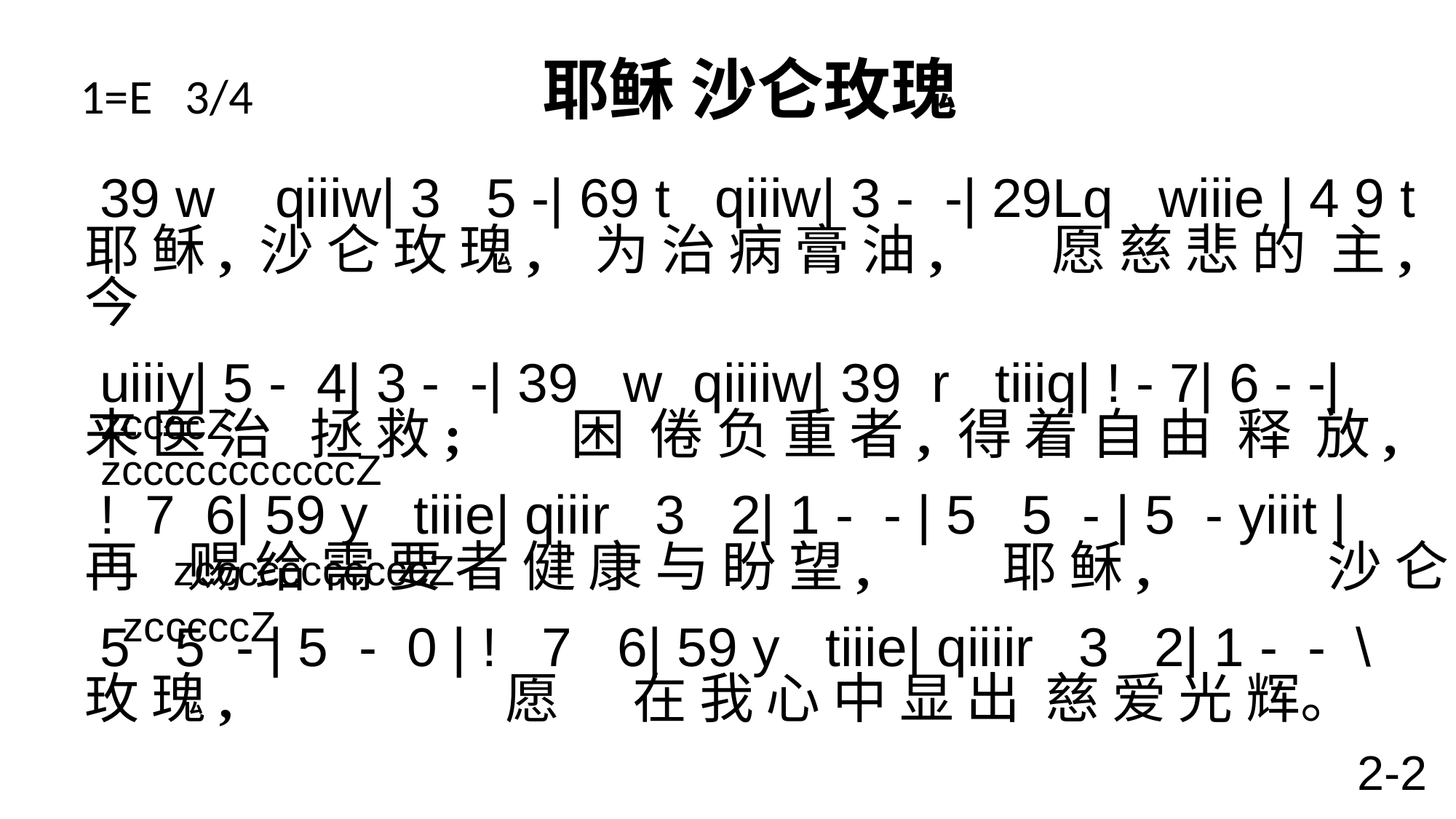

1=E   3/4                            耶稣 沙仑玫瑰
 39 w    qiiiw| 3   5 -| 69 t   qiiiw| 3 -  -| 29Lq   wiiie | 4 9 t
耶 稣, 沙 仑 玫 瑰,   为 治 病 膏 油,       愿 慈 悲 的  主, 今
uiiiy| 5 -  4| 3 -  -| 39   w  qiiiiw| 39  r   tiiiq| ! - 7| 6 - -|
来 医 治   拯 救;       困  倦 负 重 者, 得 着 自 由  释  放,
 !  7  6| 59 y   tiiie| qiiir   3   2| 1 -  - | 5   5  - | 5  - yiiit |
再    赐 给 需 要 者 健 康 与 盼 望,        耶 稣,            沙 仑
5   5  - | 5  -  0 | !   7   6| 59 y   tiiie| qiiiir   3   2| 1 -  -  \
玫 瑰,                   愿      在 我 心 中 显 出  慈 爱 光 辉。
zccccZ                                                                                   zcccccccccccZ
     zcccccccccccZ                zcccccZ
2-2